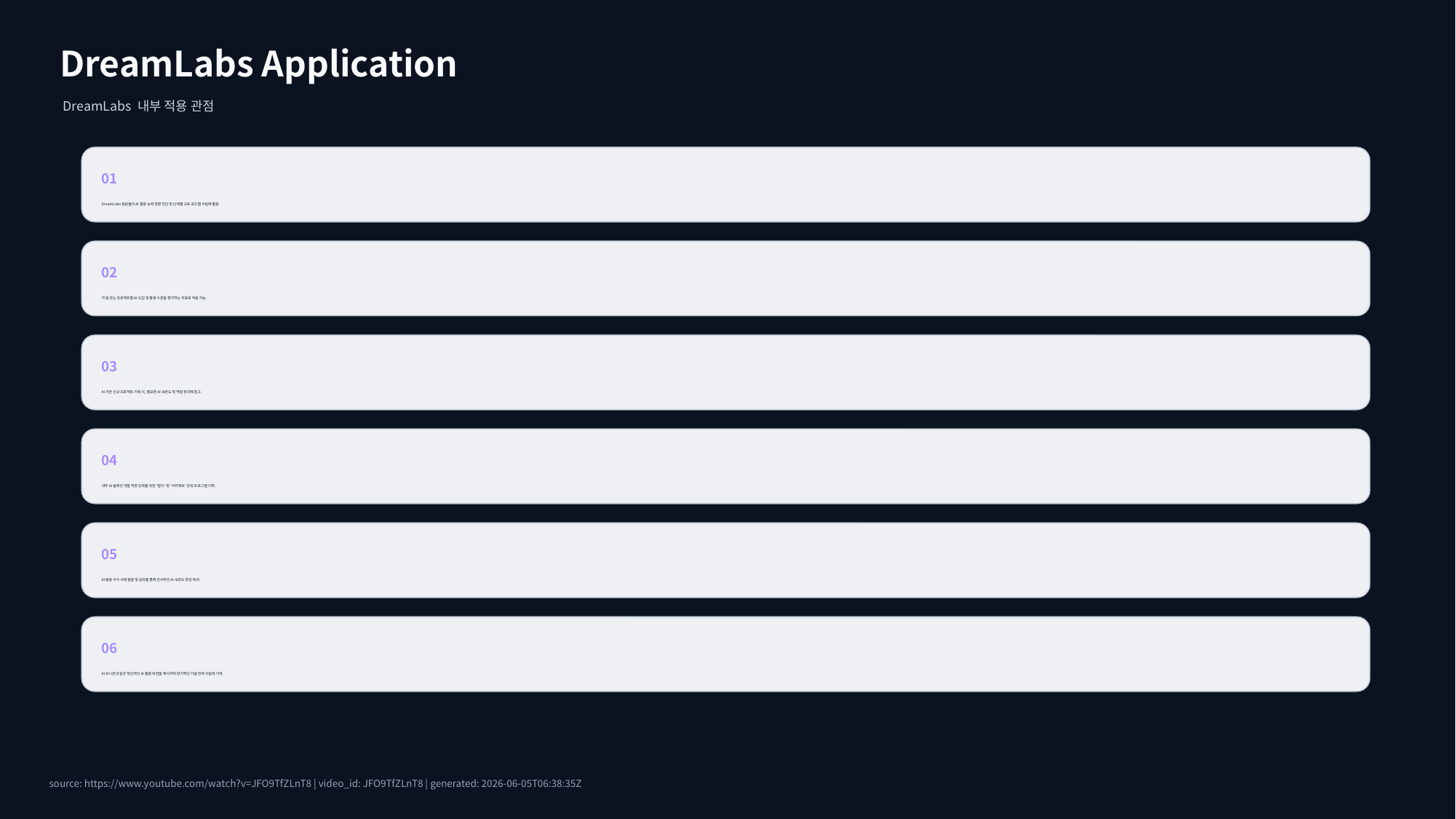

DreamLabs Application
DreamLabs 내부 적용 관점

01
DreamLabs 팀원들의 AI 활용 능력 현황 진단 및 단계별 교육 로드맵 수립에 활용.

02
각 팀 또는 프로젝트별 AI 도입 및 활용 수준을 평가하는 지표로 적용 가능.

03
AI 기반 신규 프로젝트 기획 시, 필요한 AI 숙련도 및 역할 정의에 참고.

04
내부 AI 솔루션 개발 역량 강화를 위한 '빌더' 및 '아키텍트' 양성 프로그램 기획.

05
AI 활용 우수 사례 발굴 및 공유를 통해 전사적인 AI 숙련도 향상 독려.

06
AI 유니콘과 같은 혁신적인 AI 활용 비전을 제시하여 장기적인 기술 전략 수립에 기여.
source: https://www.youtube.com/watch?v=JFO9TfZLnT8 | video_id: JFO9TfZLnT8 | generated: 2026-06-05T06:38:35Z